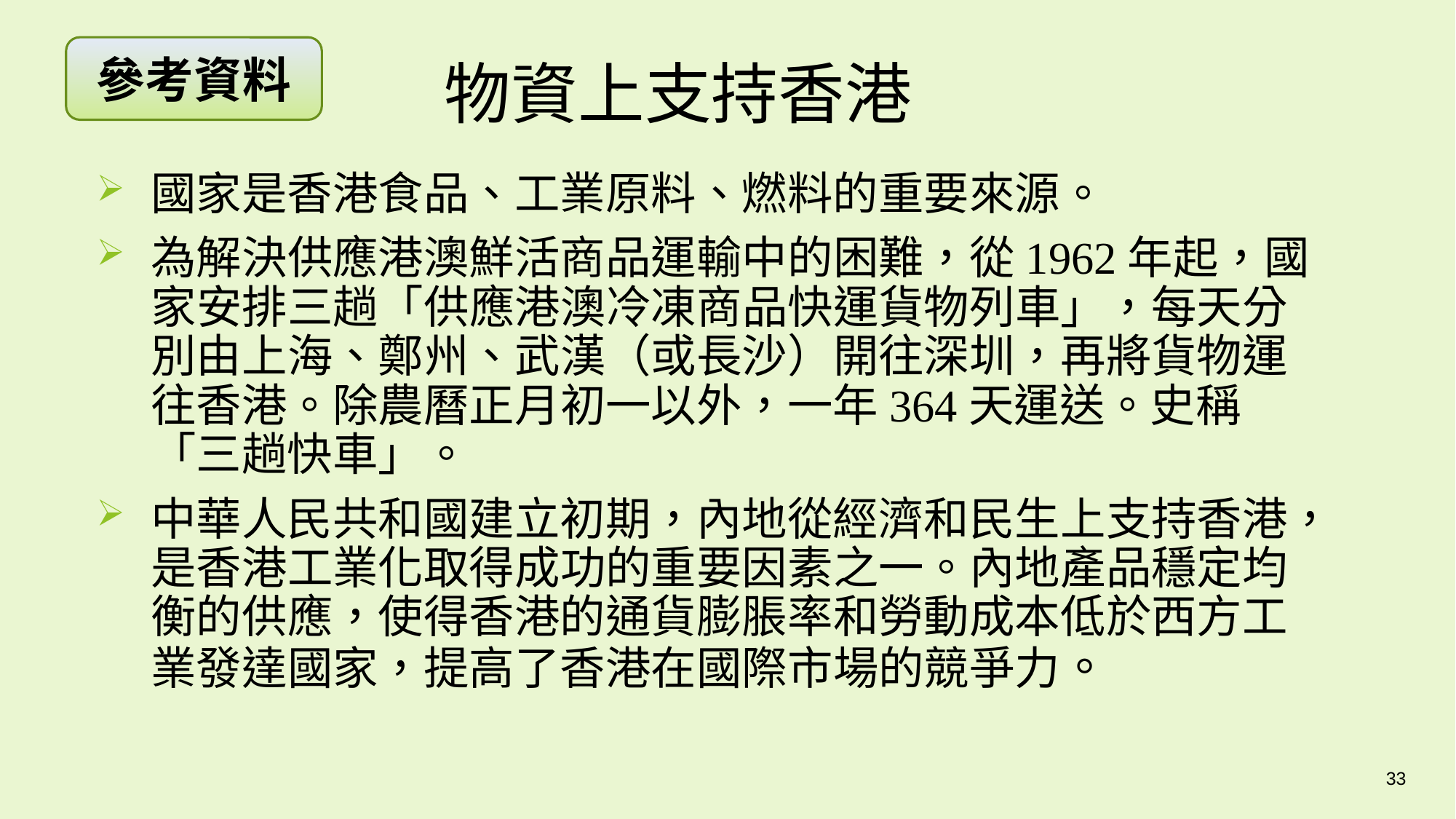

參考資料
# 物資上支持香港
國家是香港食品、工業原料、燃料的重要來源。
為解決供應港澳鮮活商品運輸中的困難，從1962年起，國家安排三趟「供應港澳冷凍商品快運貨物列車」，每天分別由上海、鄭州、武漢（或長沙）開往深圳，再將貨物運往香港。除農曆正月初一以外，一年364天運送。史稱「三趟快車」。
中華人民共和國建立初期，內地從經濟和民生上支持香港，是香港工業化取得成功的重要因素之一。內地產品穩定均衡的供應，使得香港的通貨膨脹率和勞動成本低於西方工業發達國家，提高了香港在國際市場的競爭力。
33